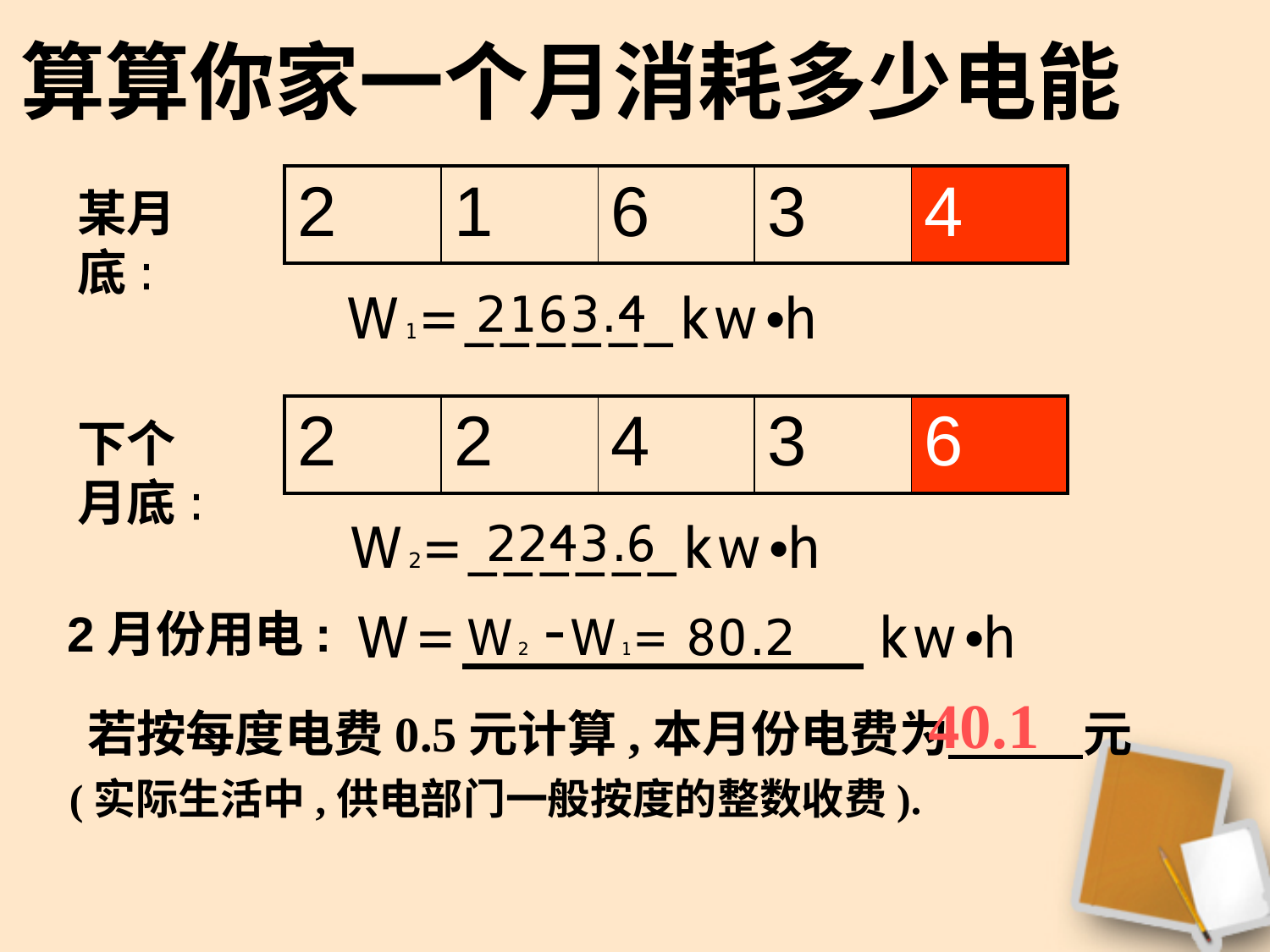

算算你家一个月消耗多少电能
| 2 | 1 | 6 | 3 | 4 |
| --- | --- | --- | --- | --- |
某月底:
W1=______kw•h
2163.4
| 2 | 2 | 4 | 3 | 6 |
| --- | --- | --- | --- | --- |
下个月底:
W2=______kw•h
2243.6
W=              kw•h
W2 -W1= 80.2
2月份用电:
40.1
若按每度电费0.5元计算,本月份电费为            元
(实际生活中,供电部门一般按度的整数收费).